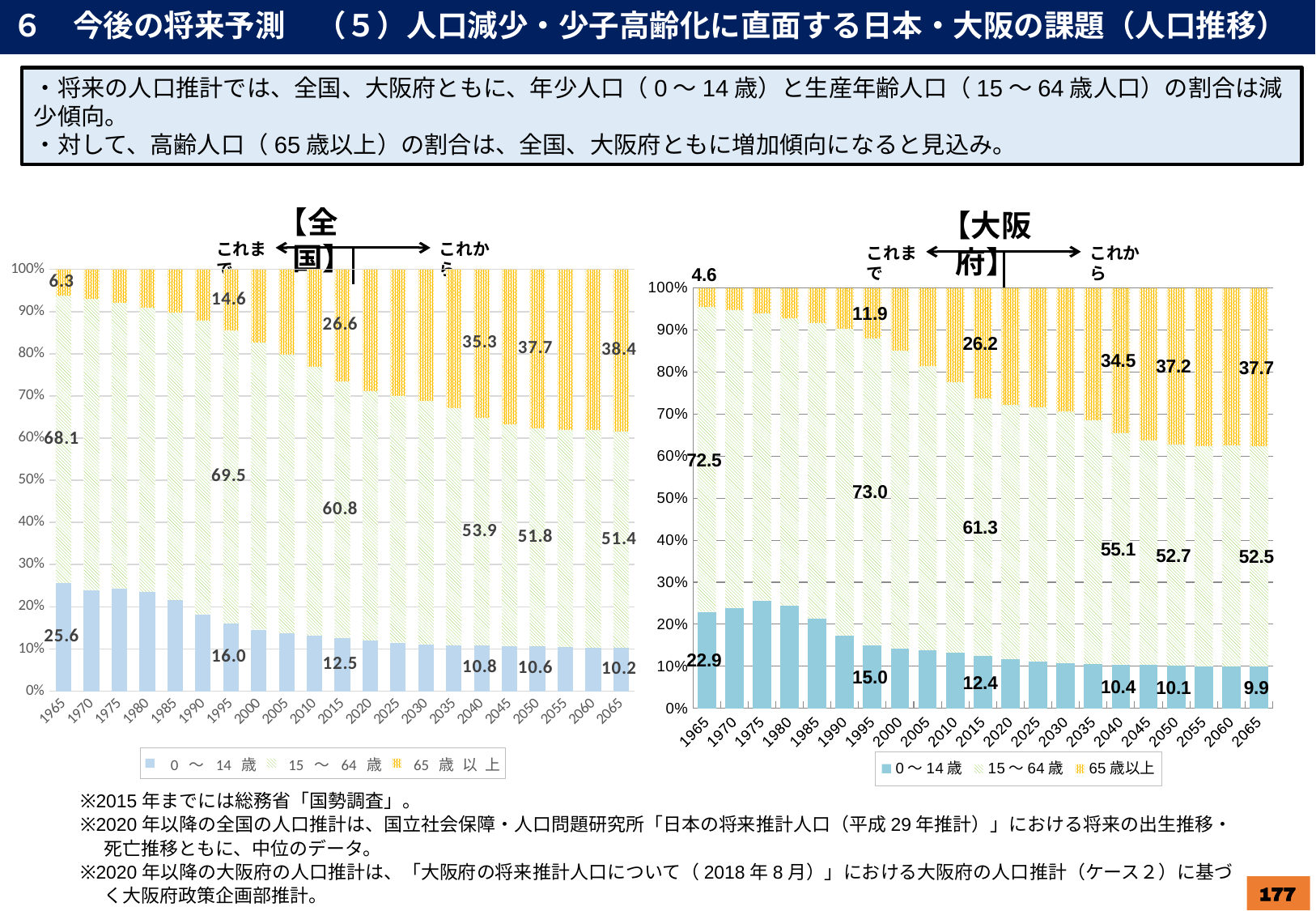

６　今後の将来予測　（５）人口減少・少子高齢化に直面する日本・大阪の課題（人口推移）
・将来の人口推計では、全国、大阪府ともに、年少人口（0～14歳）と生産年齢人口（15～64歳人口）の割合は減少傾向。
・対して、高齢人口（65歳以上）の割合は、全国、大阪府ともに増加傾向になると見込み。
【全　国】
【大阪府】
これまで
これから
これまで
これから

### Chart

| Category | 0～14歳 | 15～64歳 | 65歳以上 |
|---|---|---|---|
| 1965 | 22.934950472339 | 72.50576782482817 | 4.559281702832832 |
| 1970 | 23.890660430839002 | 70.94162047535063 | 5.167719093810364 |
| 1975 | 25.633872710240546 | 68.31508438845337 | 6.051042901306075 |
| 1980 | 24.42726131241018 | 68.3262439031767 | 7.246494784413114 |
| 1985 | 21.36343245969197 | 70.36245618755046 | 8.27411135275755 |
| 1990 | 17.297100650830174 | 73.00676501771133 | 9.696134331458495 |
| 1995 | 15.048748504633997 | 73.0182165614525 | 11.933034933913506 |
| 2000 | 14.22123855746395 | 70.8150564876554 | 14.96370495488064 |
| 2005 | 13.828661223219502 | 67.5138225874934 | 18.657516189287104 |
| 2010 | 13.22344729333481 | 64.38739143701049 | 22.389161269654707 |
| 2015 | 12.419999436617744 | 61.346727953907646 | 26.233272609474618 |
| 2020 | 11.773504960381107 | 60.37274640500176 | 27.85374863461712 |
| 2025 | 11.160518017106634 | 60.50787625517633 | 28.331605727717037 |
| 2030 | 10.746519578606149 | 59.81950863339248 | 29.43397178800137 |
| 2035 | 10.472394075944894 | 58.0716094426015 | 31.455996481453603 |
| 2040 | 10.4309471764563 | 55.09515340485775 | 34.473899418685946 |
| 2045 | 10.31396884785442 | 53.48111046767463 | 36.20492068447095 |
| 2050 | 10.114181116296354 | 52.658092850806284 | 37.22772603289736 |
| 2055 | 9.95174840594834 | 52.495201777301816 | 37.553049816749855 |
| 2060 | 9.867847242804622 | 52.69476115438073 | 37.43739160281465 |
| 2065 | 9.875157613632588 | 52.46332757073113 | 37.66151481563627 |

### Chart

| Category |    0  ～  14  歳 |   15  ～  64  歳 |   65  歳  以  上 |
|---|---|---|---|
| 1965 | 25.6 | 68.1 | 6.3 |
| 1970 | 23.93 | 69.0 | 7.07 |
| 1975 | 24.33 | 67.75 | 7.92 |
| 1980 | 23.51 | 67.39 | 9.1 |
| 1985 | 21.51 | 68.18 | 10.3 |
| 1990 | 18.24 | 69.69 | 12.08 |
| 1995 | 15.95 | 69.49 | 14.56 |
| 2000 | 14.58 | 68.06 | 17.36 |
| 2005 | 13.76 | 66.07 | 20.16 |
| 2010 | 13.15 | 63.83 | 23.02 |
| 2015 | 12.5 | 60.8 | 26.6 |
| 2020 | 12.0 | 59.1 | 28.9 |
| 2025 | 11.5 | 58.5 | 30.0 |
| 2030 | 11.1 | 57.7 | 31.2 |
| 2035 | 10.8 | 56.4 | 32.8 |
| 2040 | 10.8 | 53.9 | 35.3 |
| 2045 | 10.7 | 52.5 | 36.8 |
| 2050 | 10.6 | 51.8 | 37.7 |
| 2055 | 10.4 | 51.6 | 38.0 |
| 2060 | 10.2 | 51.6 | 38.1 |
| 2065 | 10.2 | 51.4 | 38.4 |
※2015年までには総務省「国勢調査」。
※2020年以降の全国の人口推計は、国立社会保障・人口問題研究所「日本の将来推計人口（平成29年推計）」における将来の出生推移・死亡推移ともに、中位のデータ。
※2020年以降の大阪府の人口推計は、「大阪府の将来推計人口について（2018年8月）」における大阪府の人口推計（ケース２）に基づく大阪府政策企画部推計。
177